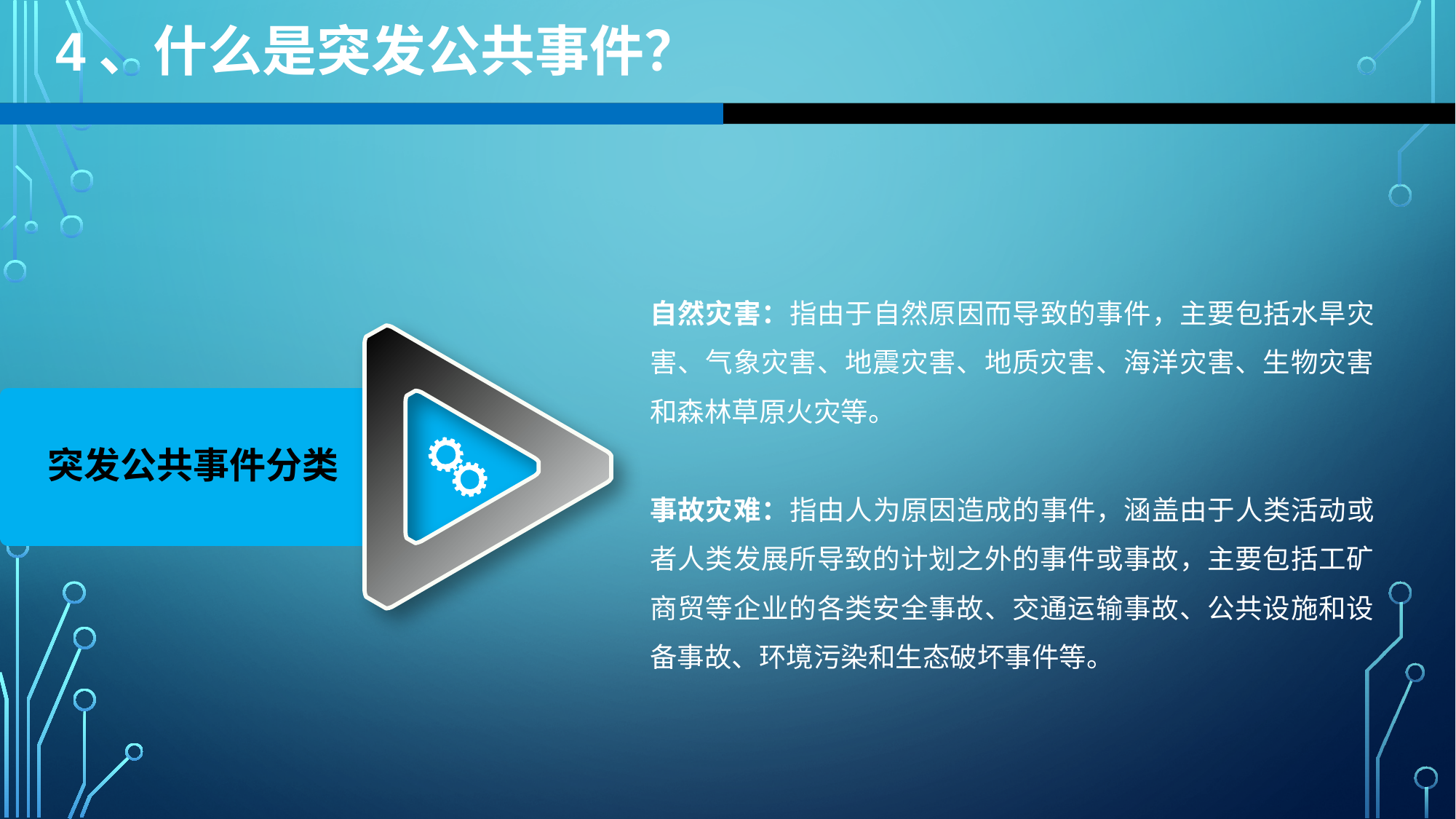

# 4、什么是突发公共事件？

自然灾害：指由于自然原因而导致的事件，主要包括水旱灾害、气象灾害、地震灾害、地质灾害、海洋灾害、生物灾害和森林草原火灾等。

事故灾难：指由人为原因造成的事件，涵盖由于人类活动或者人类发展所导致的计划之外的事件或事故，主要包括工矿商贸等企业的各类安全事故、交通运输事故、公共设施和设备事故、环境污染和生态破坏事件等。

突发公共事件分类